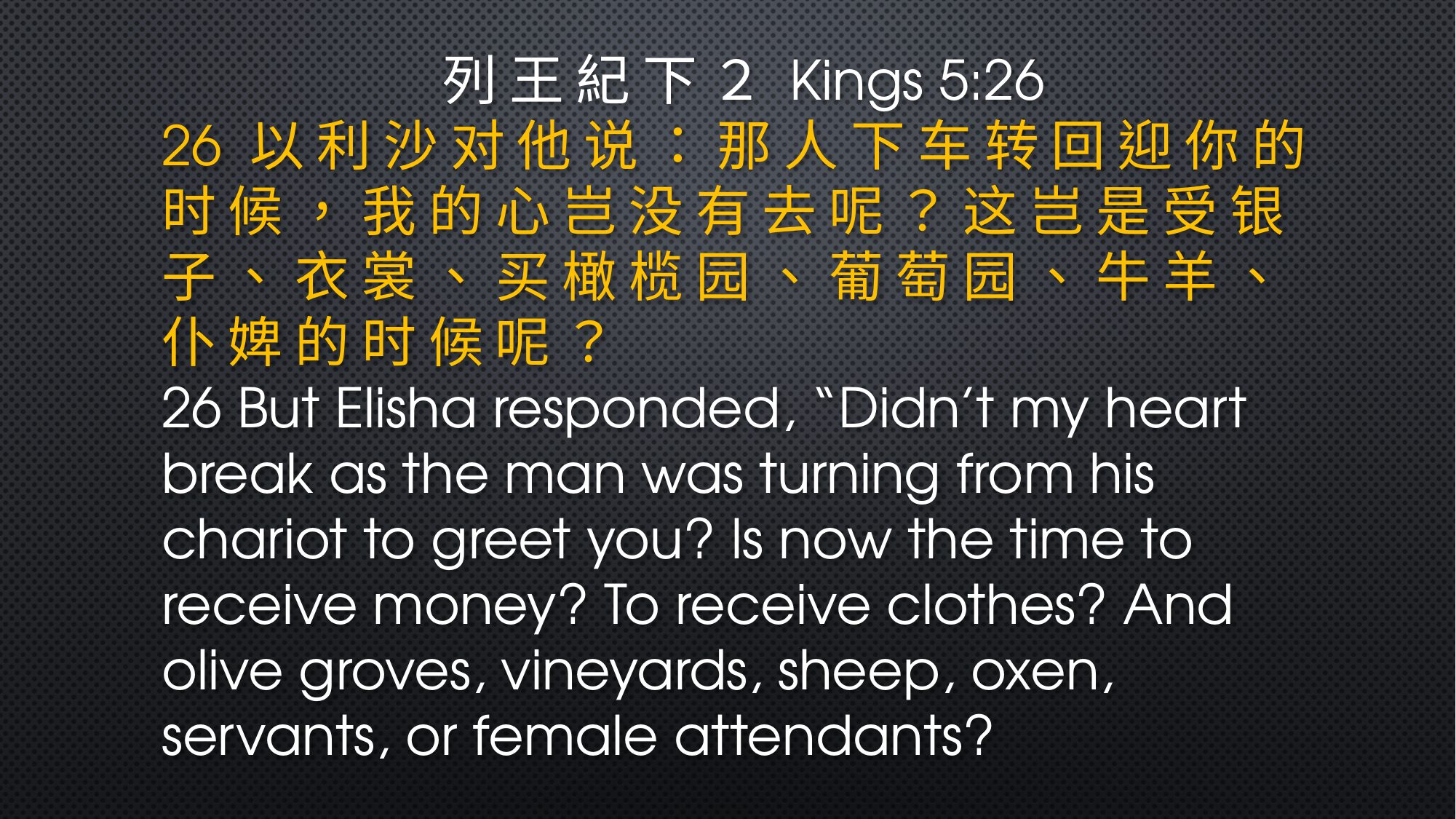

列 王 紀 下 ２ Kings 5:26
26 以 利 沙 对 他 说 ： 那 人 下 车 转 回 迎 你 的 时 候 ， 我 的 心 岂 没 有 去 呢 ？ 这 岂 是 受 银 子 、 衣 裳 、 买 橄 榄 园 、 葡 萄 园 、 牛 羊 、 仆 婢 的 时 候 呢 ？
26 But Elisha responded, “Didn’t my heart break as the man was turning from his chariot to greet you? Is now the time to receive money? To receive clothes? And olive groves, vineyards, sheep, oxen, servants, or female attendants?